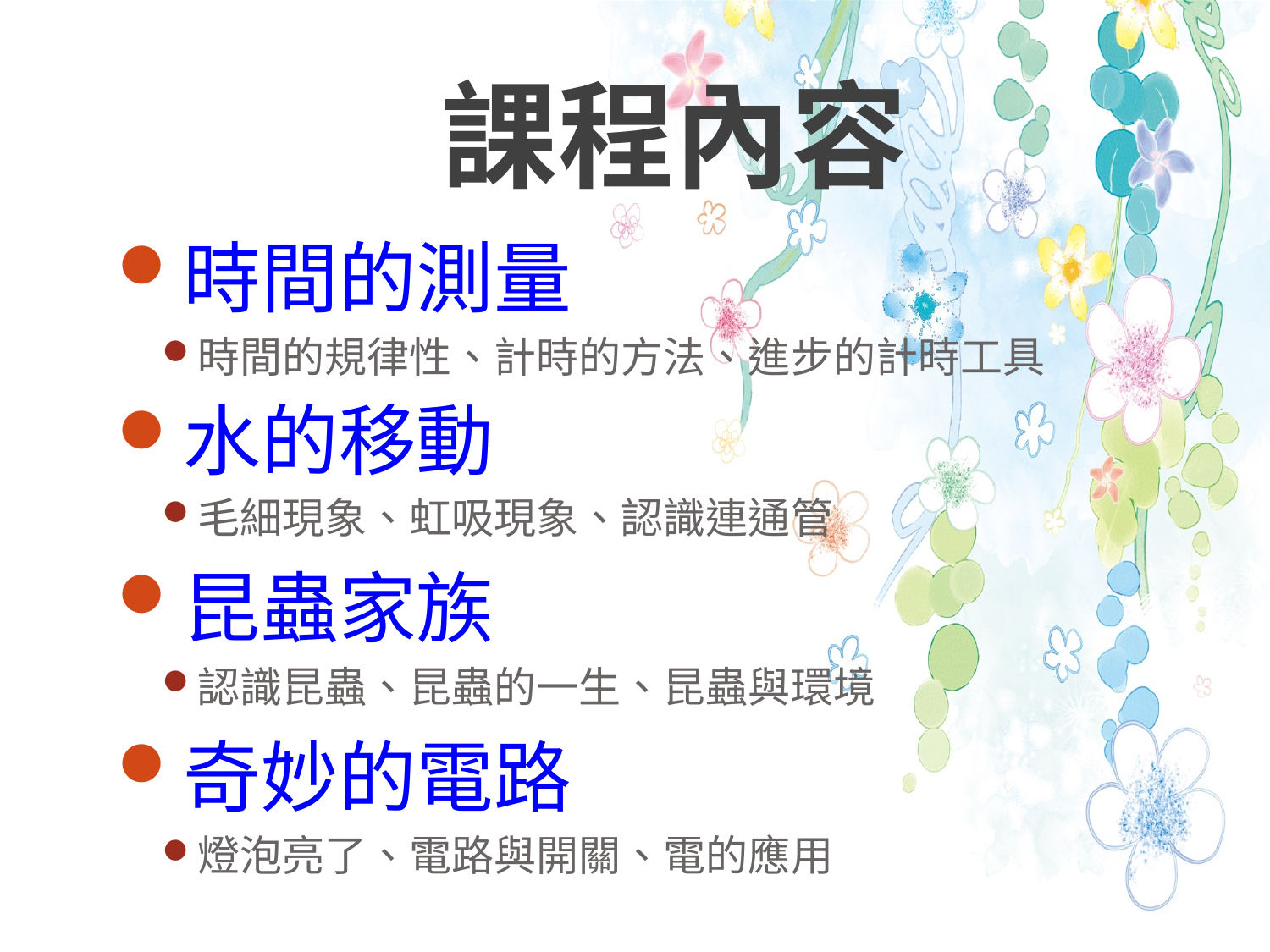

# 課程內容
時間的測量
時間的規律性、計時的方法、進步的計時工具
水的移動
毛細現象、虹吸現象、認識連通管
昆蟲家族
認識昆蟲、昆蟲的一生、昆蟲與環境
奇妙的電路
燈泡亮了、電路與開關、電的應用